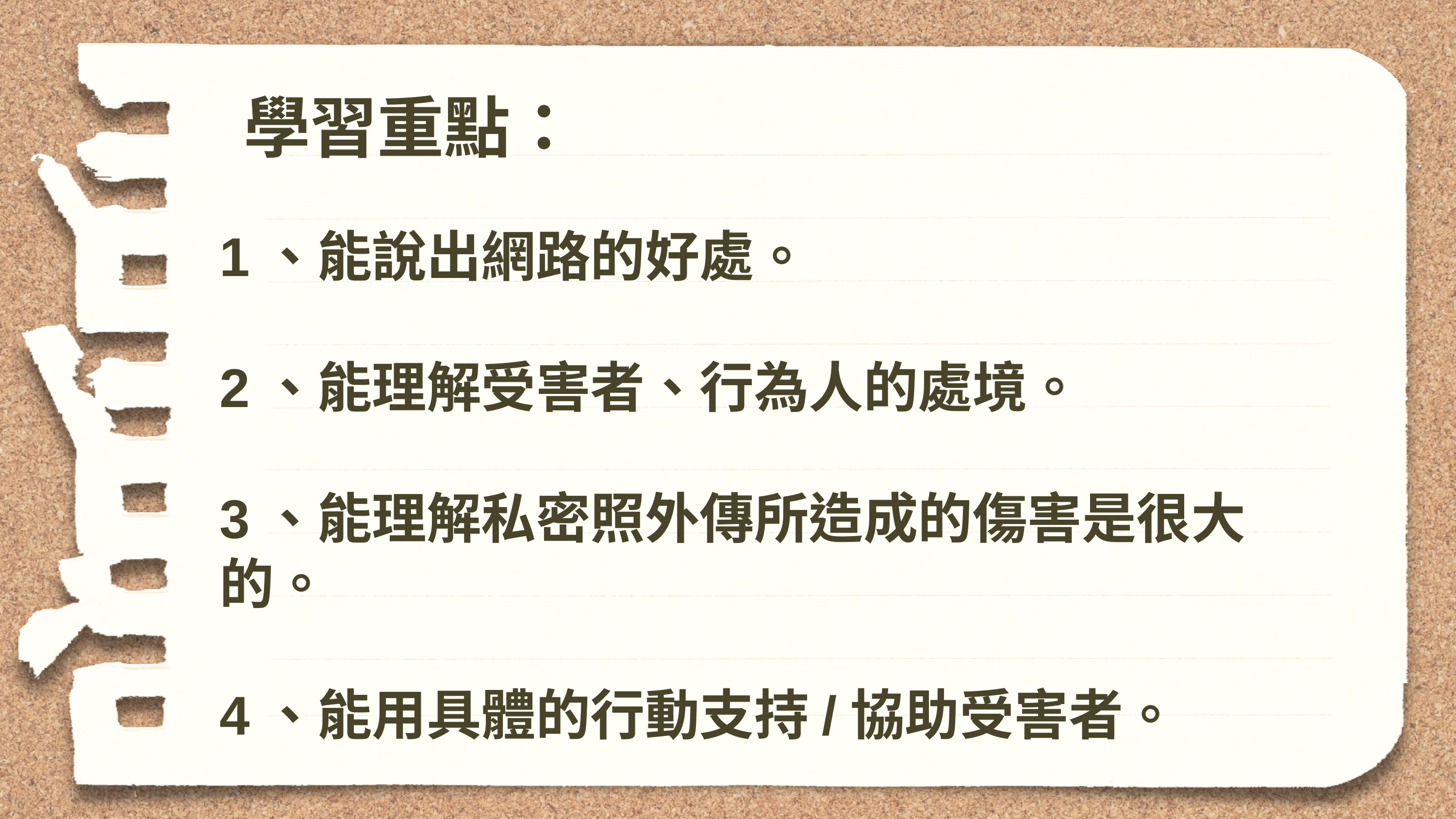

學習重點：
1、能說出網路的好處。

2、能理解受害者、行為人的處境。

3、能理解私密照外傳所造成的傷害是很大的。

4、能用具體的行動支持/協助受害者。